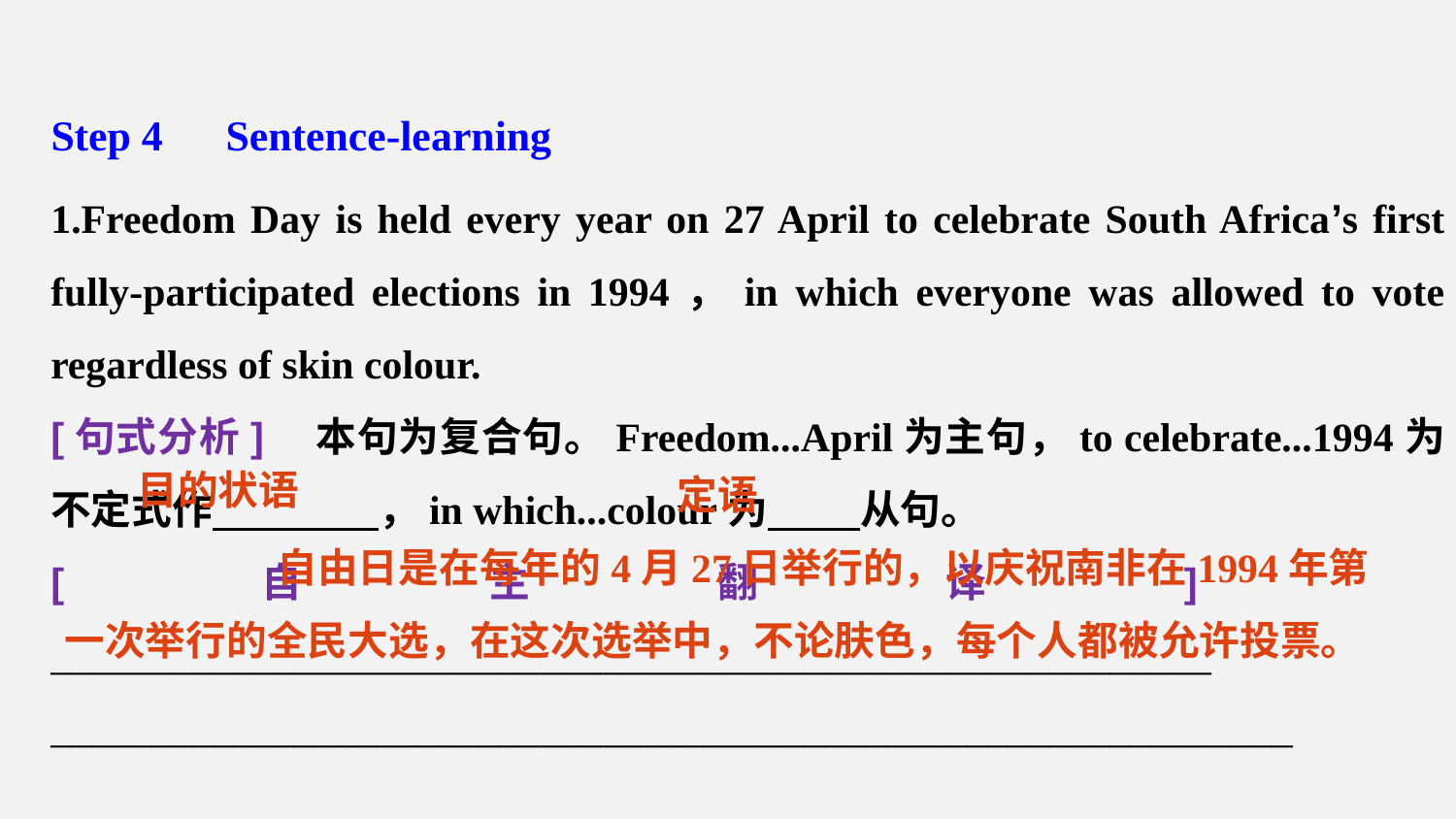

Step 4　Sentence-learning
1.Freedom Day is held every year on 27 April to celebrate South Africa’s first fully-participated elections in 1994，in which everyone was allowed to vote regardless of skin colour.
[句式分析]　本句为复合句。Freedom...April为主句，to celebrate...1994为不定式作                  ，in which...colour为          从句。
[自主翻译]　_________________________________________________________
_____________________________________________________________
目的状语
定语
                      自由日是在每年的4月27日举行的，以庆祝南非在1994年第一次举行的全民大选，在这次选举中，不论肤色，每个人都被允许投票。